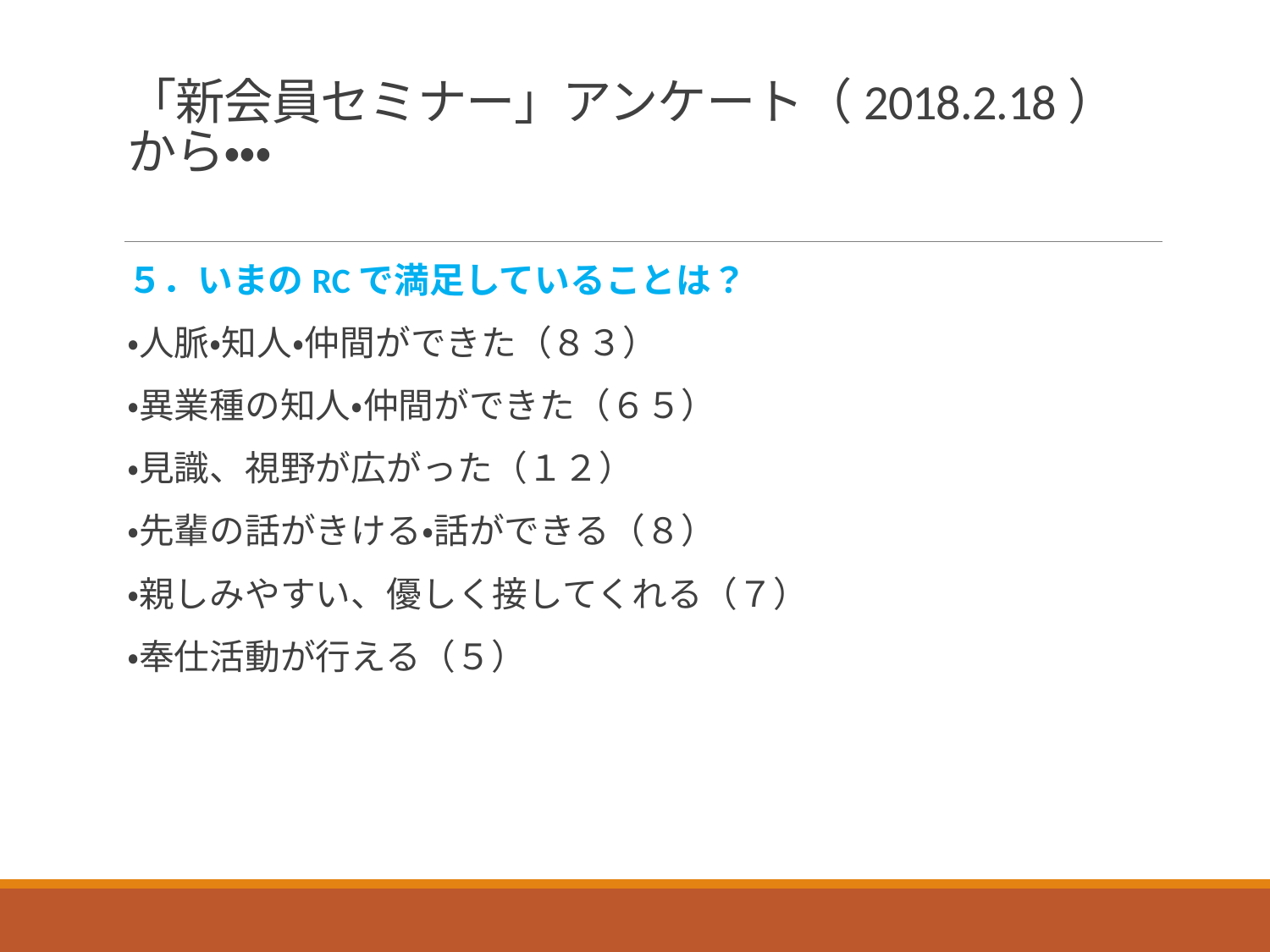

# 「新会員セミナー」アンケート（2018.2.18）から・・・
５．いまのRCで満足していることは？
・人脈・知人・仲間ができた（８３）
・異業種の知人・仲間ができた（６５）
・見識、視野が広がった（１２）
・先輩の話がきける・話ができる（８）
・親しみやすい、優しく接してくれる（７）
・奉仕活動が行える（５）